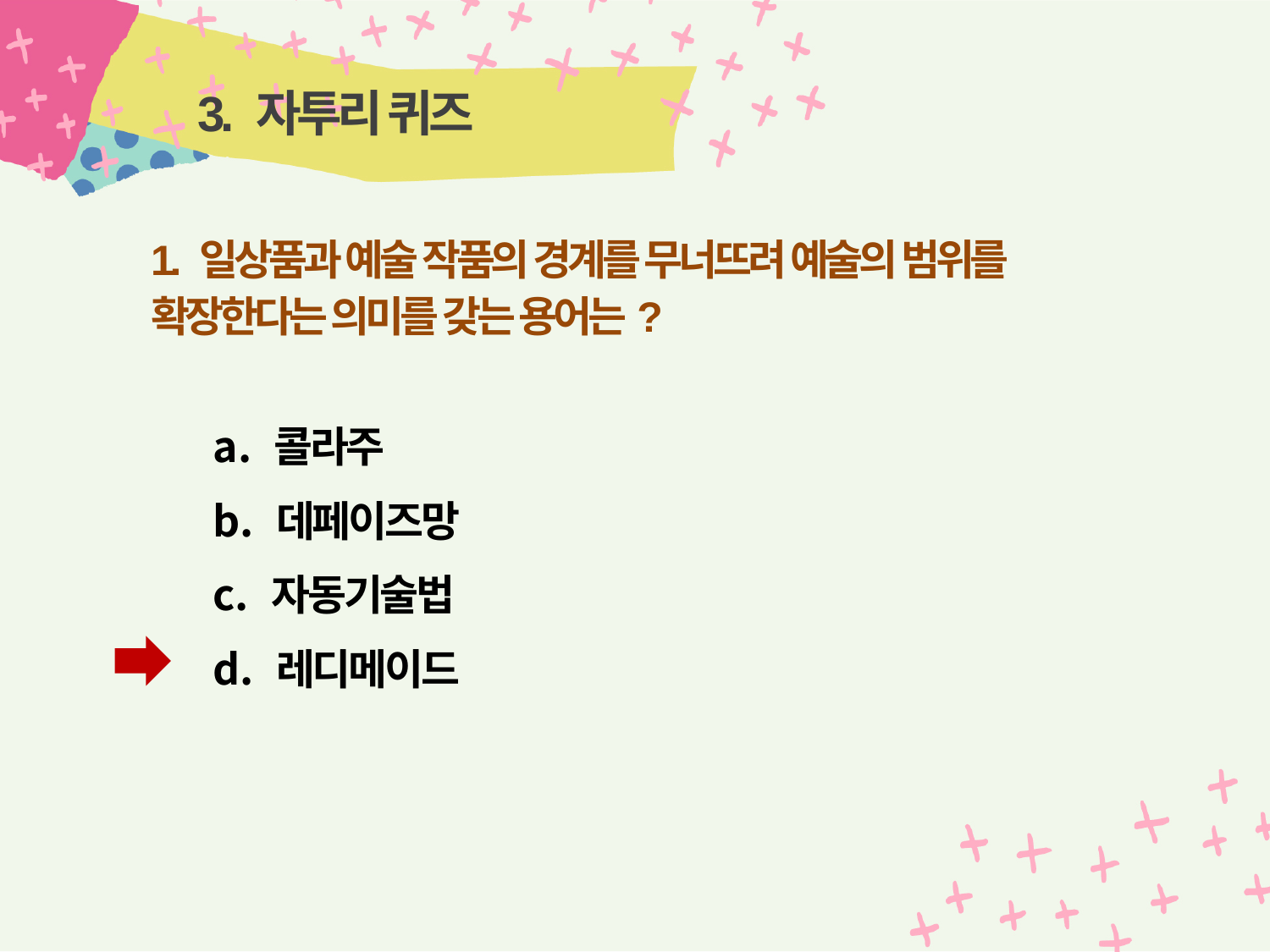

# 3. 자투리 퀴즈
1. 일상품과 예술 작품의 경계를 무너뜨려 예술의 범위를 확장한다는 의미를 갖는 용어는?

 콜라주
 데페이즈망
 자동기술법
 레디메이드